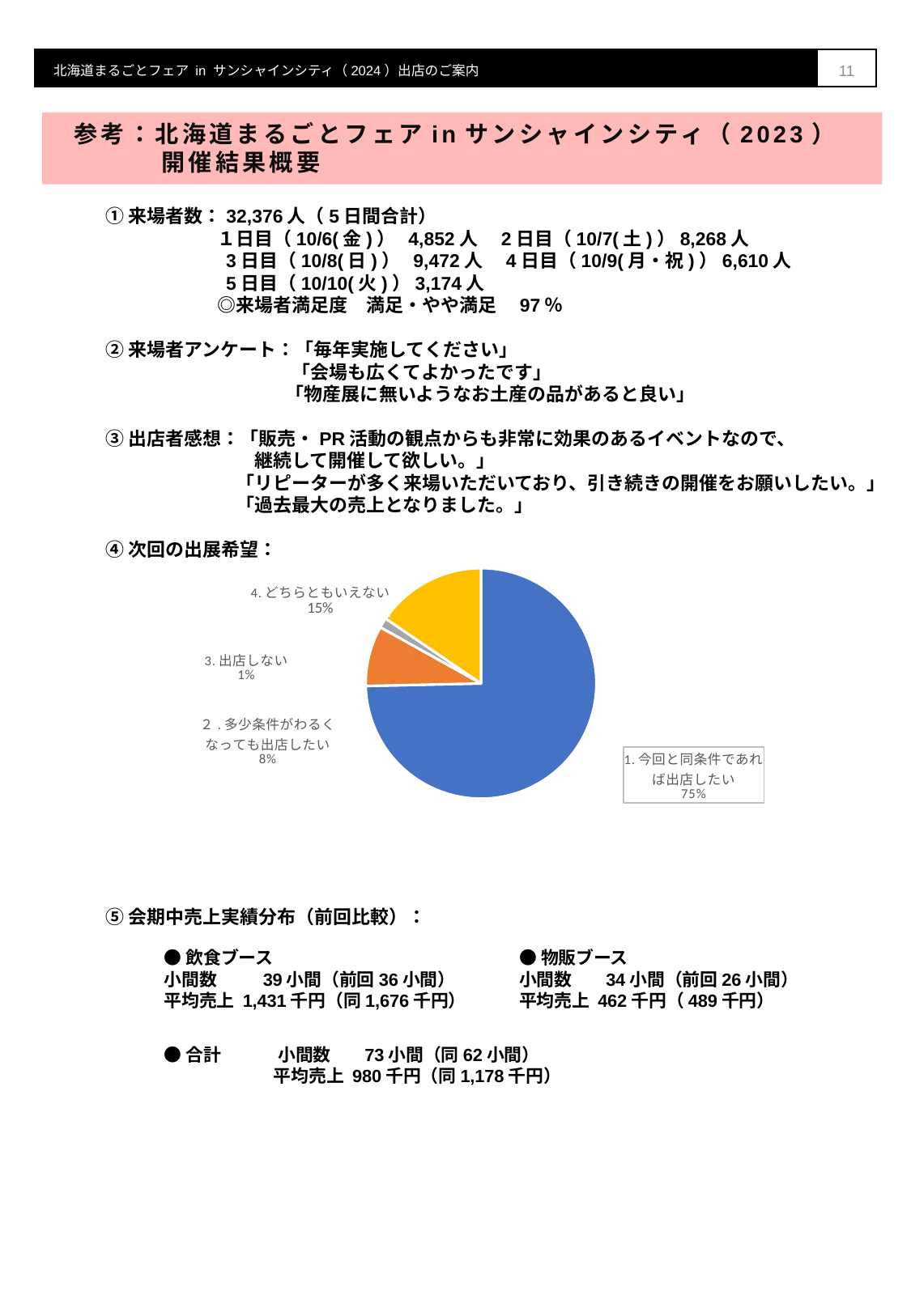

11

参考：北海道まるごとフェアinサンシャインシティ（2023）
開催結果概要
①来場者数：32,376人（5日間合計）
　　　　　　１日目（10/6(金)）  4,852人　2日目（10/7(土)）8,268人
　　　　　 　3日目（10/8(日)）  9,472人　4日目（10/9(月・祝)）6,610人
　　　　　　 5日目（10/10(火)）3,174人
　　　　　　◎来場者満足度　満足・やや満足　97％

②来場者アンケート：「毎年実施してください」
　　　　　　　　　　「会場も広くてよかったです」
　　　　　　　　　   「物産展に無いようなお土産の品があると良い」

③出店者感想：「販売・PR活動の観点からも非常に効果のあるイベントなので、
　　　　　　　　継続して開催して欲しい。」
　　　　　　　「リピーターが多く来場いただいており、引き続きの開催をお願いしたい。」
　　　　　　　「過去最大の売上となりました。」

④次回の出展希望：
⑤会期中売上実績分布（前回比較）：
●飲食ブース
小間数　      39小間（前回36小間）
平均売上 1,431千円（同1,676千円）
●物販ブース
小間数   　34小間（前回26小間）
平均売上 462千円（489千円）
●合計　　　 小間数　   73小間（同62小間）
　　　　　　 平均売上 980千円（同1,178千円）
物　販

### Chart

| Category |  |  |
|---|---|---|